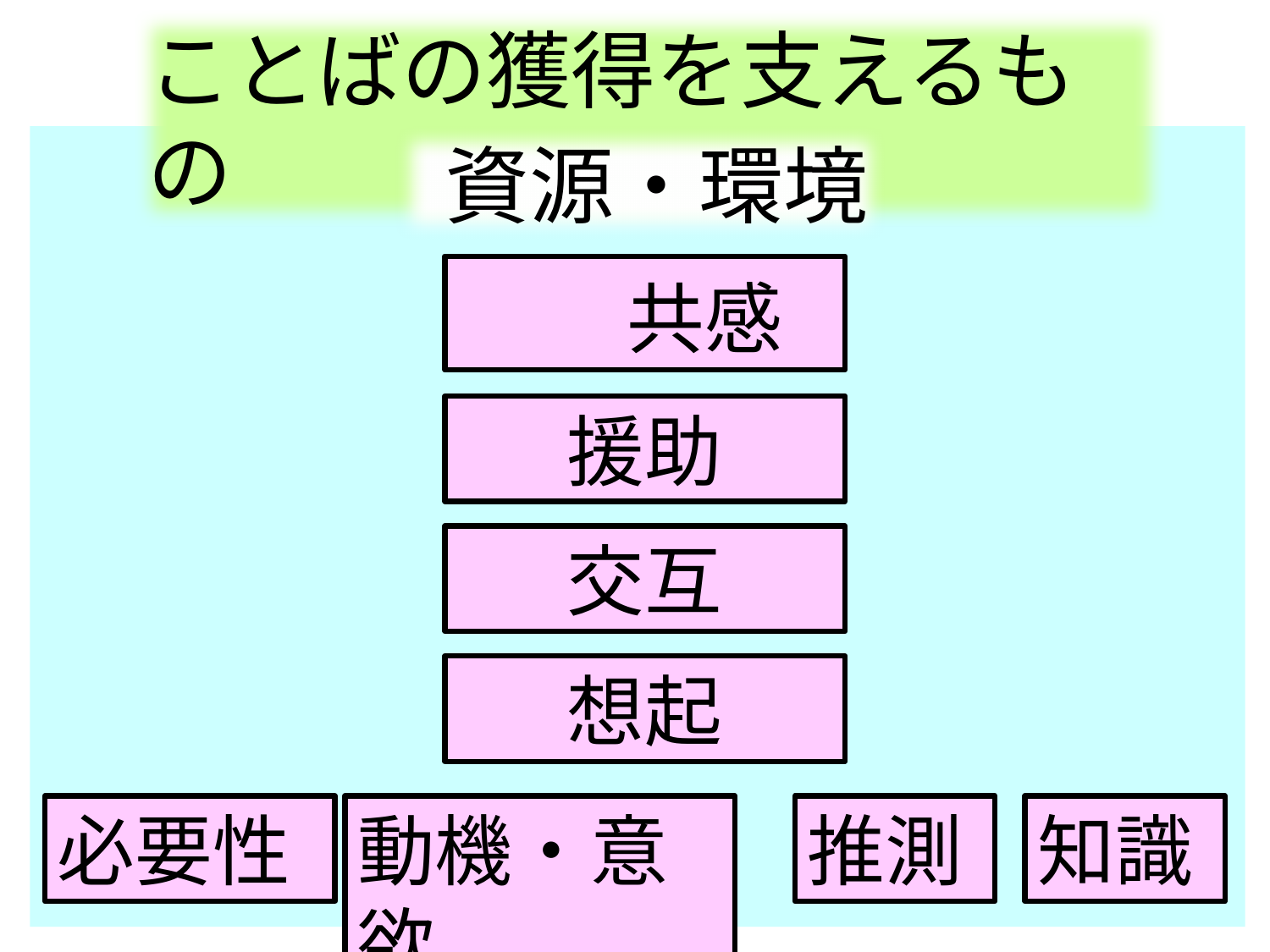

ことばの獲得を支えるもの

資源・環境
　　共感
援助
交互
想起
必要性
動機・意欲
推測
知識